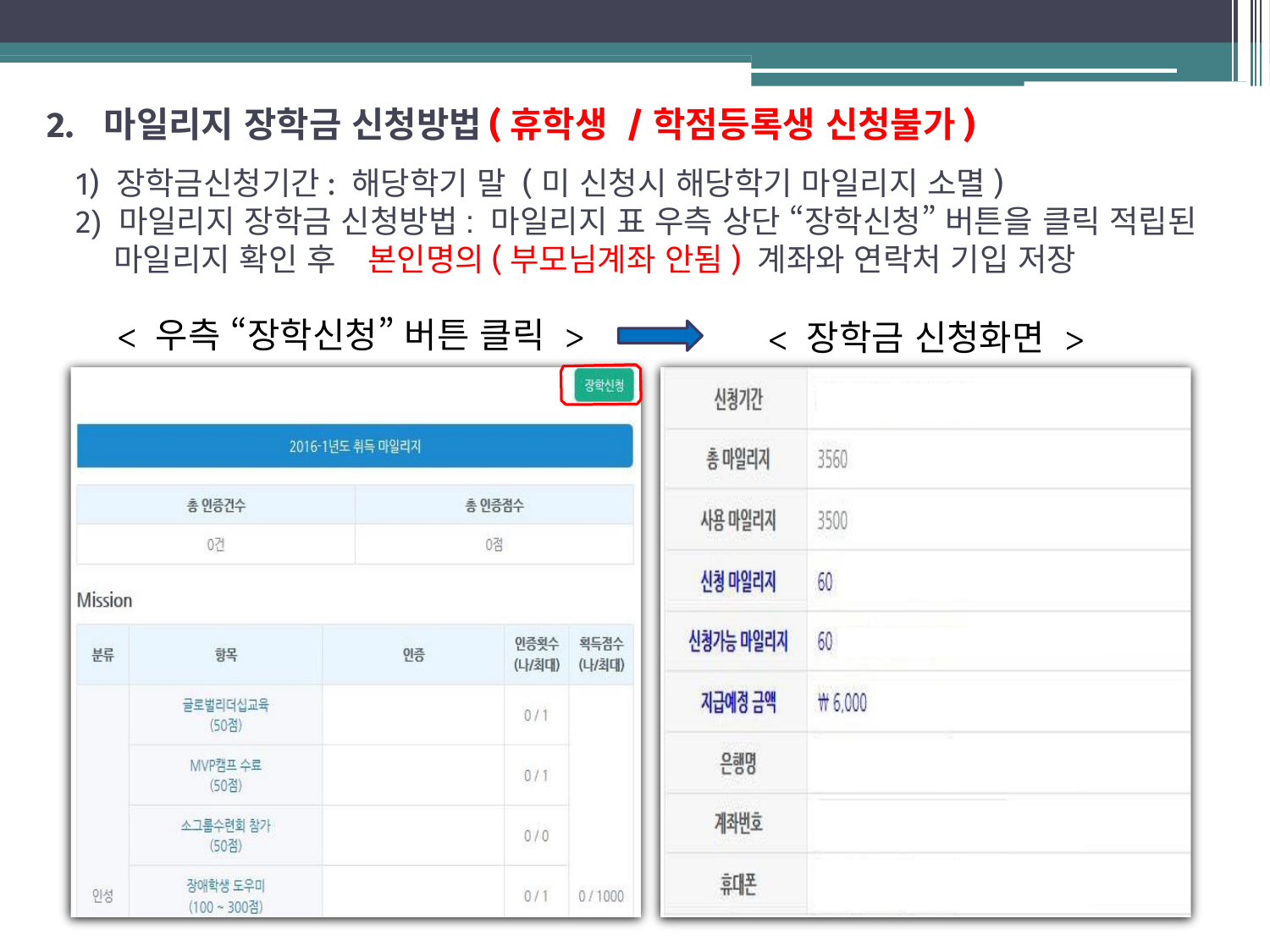

2.	마일리지 장학금 신청방법(휴학생 /학점등록생 신청불가)
1) 장학금신청기간: 해당학기 말 (미 신청시 해당학기 마일리지 소멸)
2) 마일리지 장학금 신청방법: 마일리지 표 우측 상단 “장학신청” 버튼을 클릭 적립된 마일리지 확인 후	본인명의(부모님계좌 안됨) 계좌와 연락처 기입 저장
< 우측 “장학신청” 버튼 클릭 >
< 장학금 신청화면 >